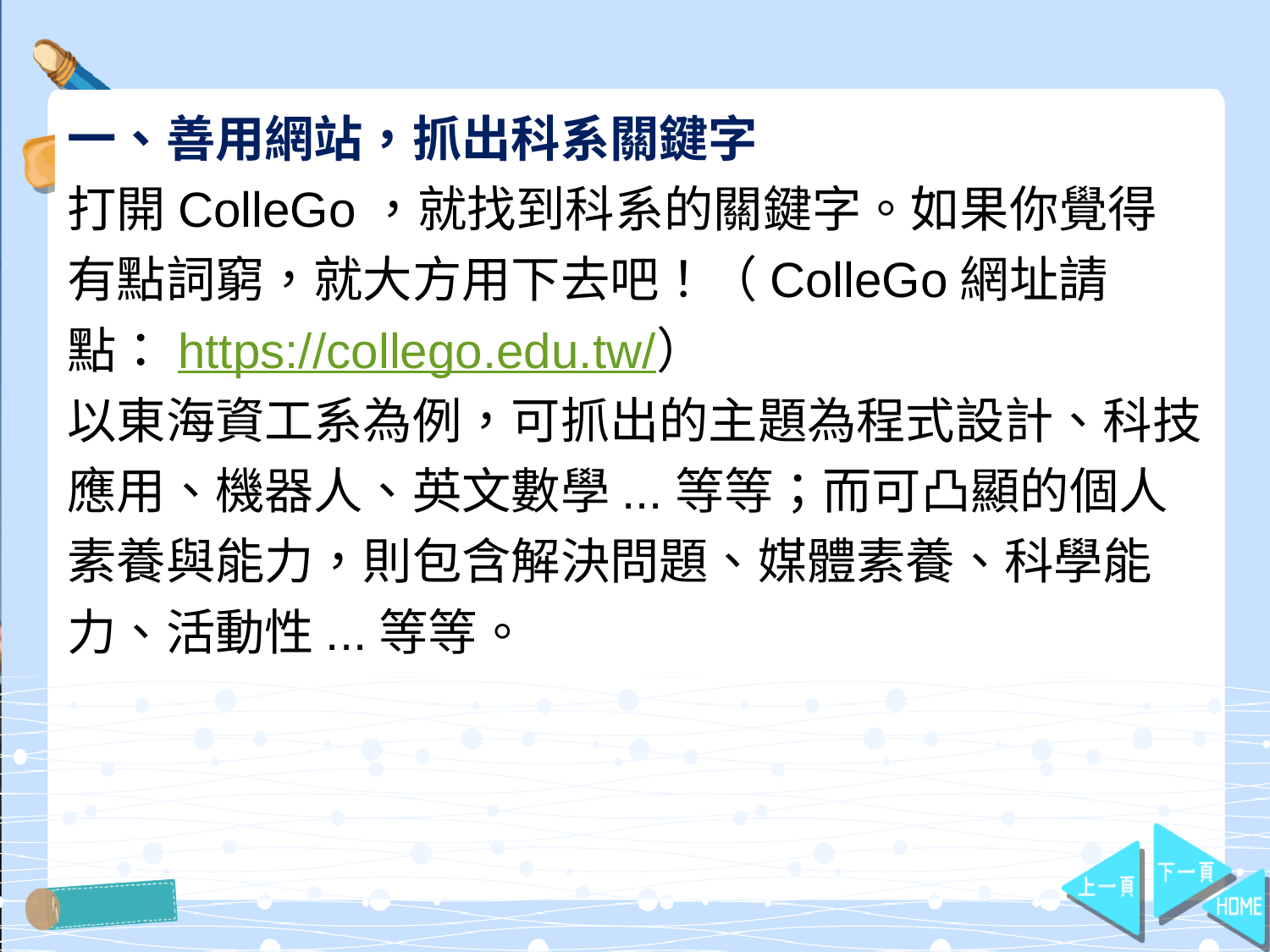

一、善用網站，抓出科系關鍵字
打開ColleGo，就找到科系的關鍵字。如果你覺得有點詞窮，就大方用下去吧！（ColleGo網址請點：https://collego.edu.tw/）
以東海資工系為例，可抓出的主題為程式設計、科技應用、機器人、英文數學...等等；而可凸顯的個人素養與能力，則包含解決問題、媒體素養、科學能力、活動性...等等。